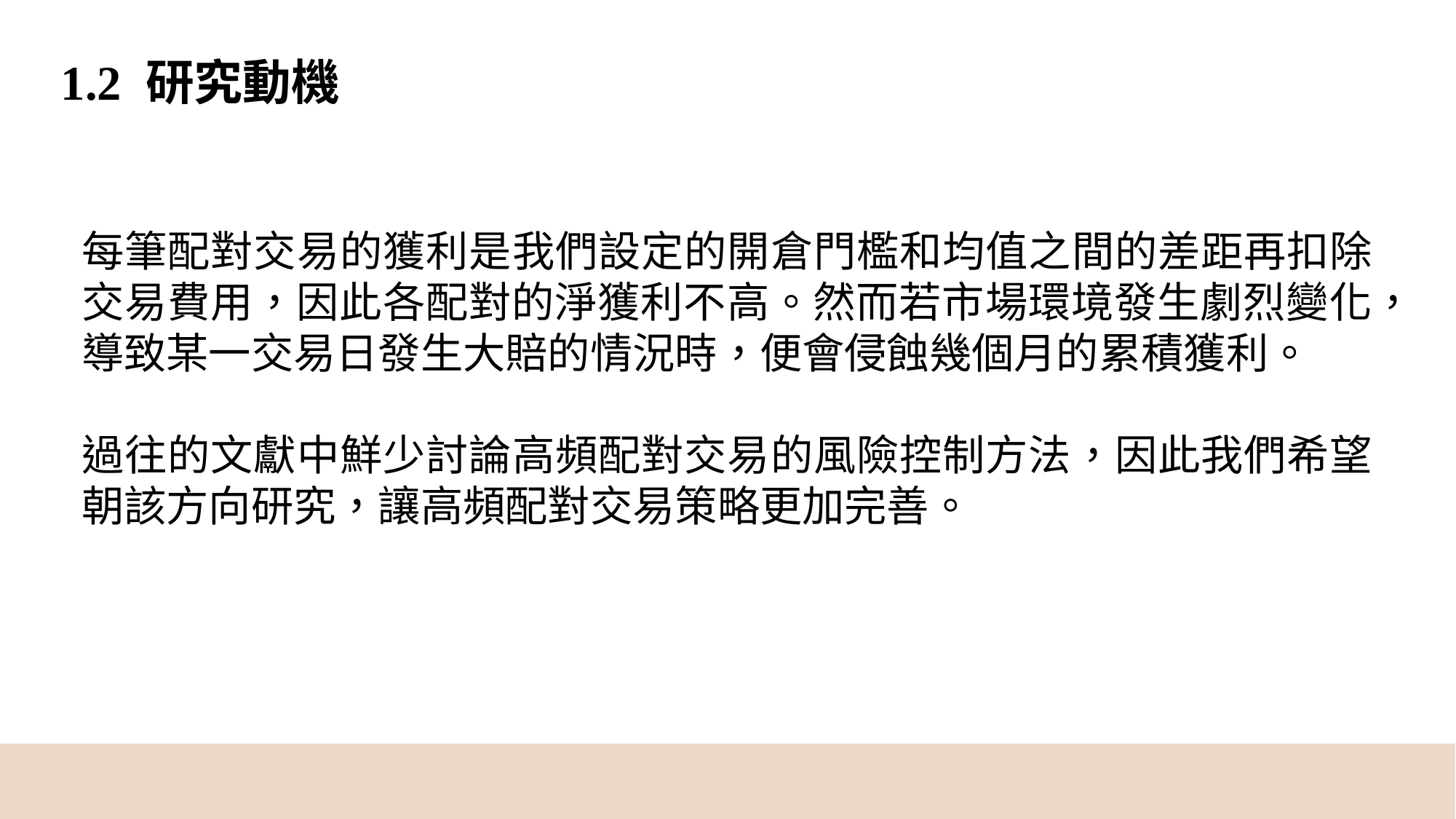

1.2 研究動機
每筆配對交易的獲利是我們設定的開倉門檻和均值之間的差距再扣除交易費用，因此各配對的淨獲利不高。然而若市場環境發生劇烈變化，導致某一交易日發生大賠的情況時，便會侵蝕幾個月的累積獲利。

過往的文獻中鮮少討論高頻配對交易的風險控制方法，因此我們希望朝該方向研究，讓高頻配對交易策略更加完善。